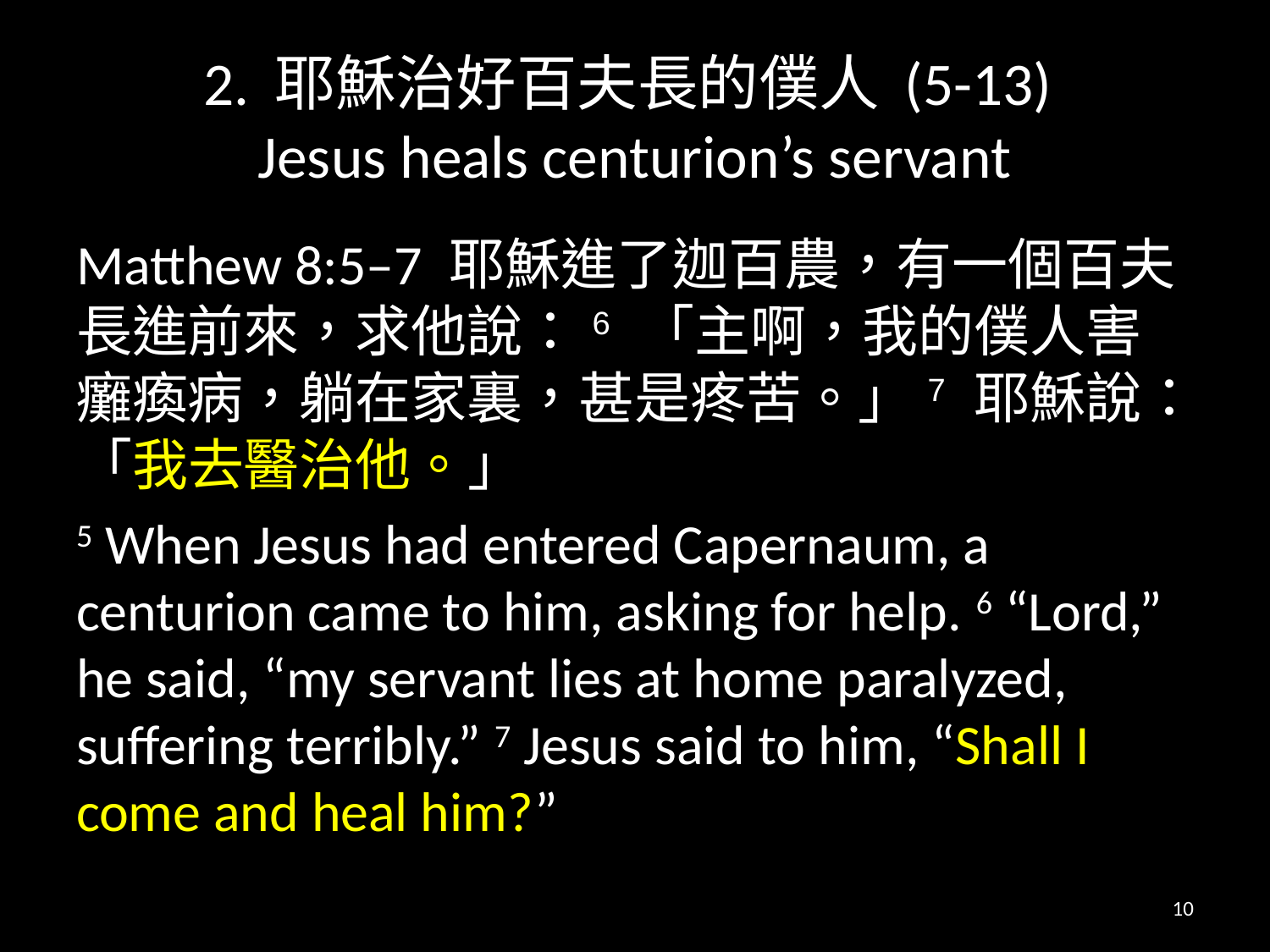

# 2. 耶穌治好百夫長的僕人 (5-13) Jesus heals centurion’s servant
Matthew 8:5–7 耶穌進了迦百農，有一個百夫長進前來，求他說：6 「主啊，我的僕人害癱瘓病，躺在家裏，甚是疼苦。」7 耶穌說：「我去醫治他。」
5 When Jesus had entered Capernaum, a centurion came to him, asking for help. 6 “Lord,” he said, “my servant lies at home paralyzed, suffering terribly.” 7 Jesus said to him, “Shall I come and heal him?”

10